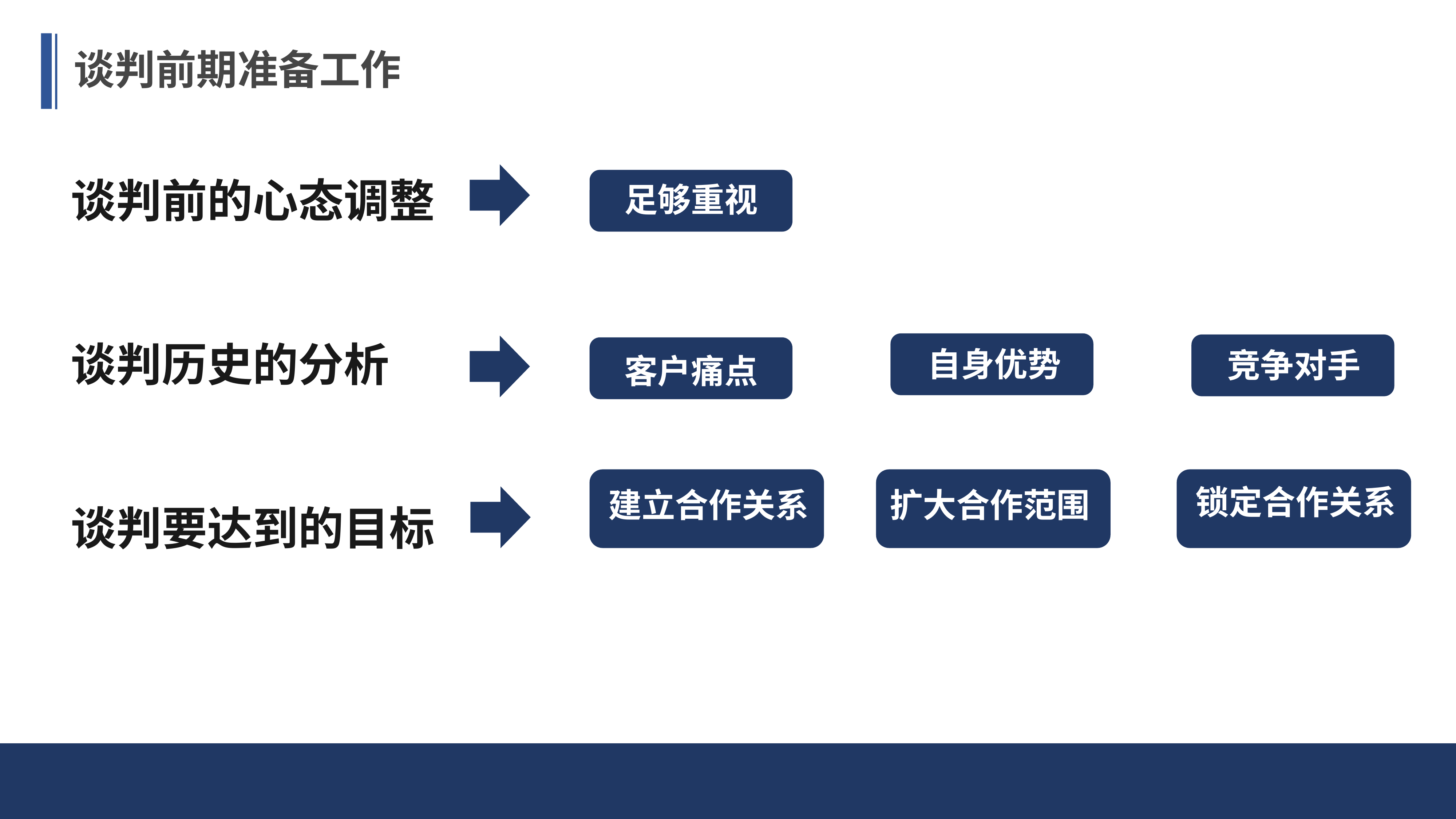

谈判前期准备工作
谈判前的心态调整

谈判历史的分析

谈判要达到的目标

足够重视

自身优势
竞争对手
客户痛点
客户痛点

锁定合作关系
建立合作关系
扩大合作范围